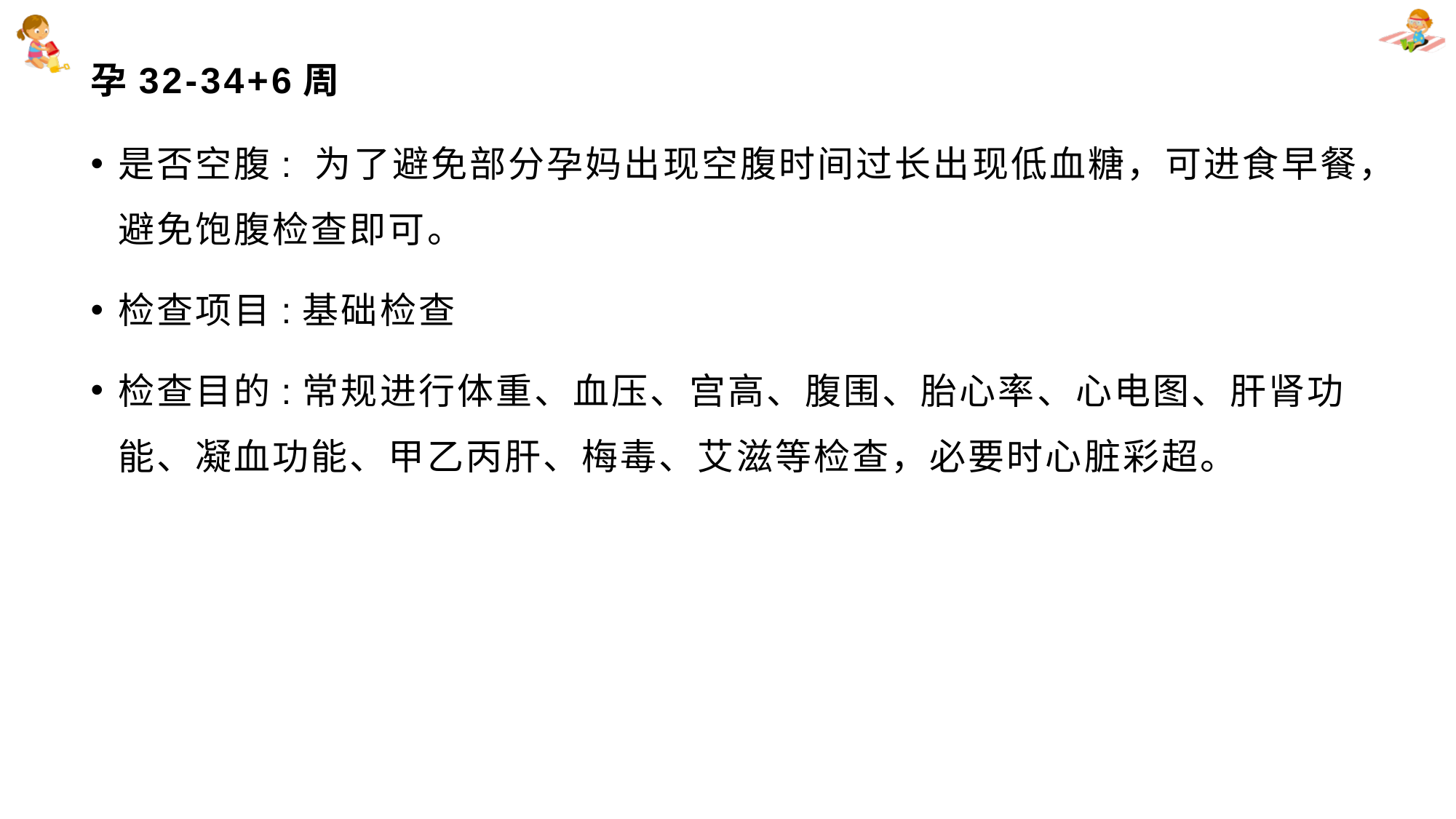

# 孕32-34+6周
是否空腹: 为了避免部分孕妈出现空腹时间过长出现低血糖，可进食早餐，避免饱腹检查即可。
检查项目:基础检查
检查目的:常规进行体重、血压、宫高、腹围、胎心率、心电图、肝肾功能、凝血功能、甲乙丙肝、梅毒、艾滋等检查，必要时心脏彩超。